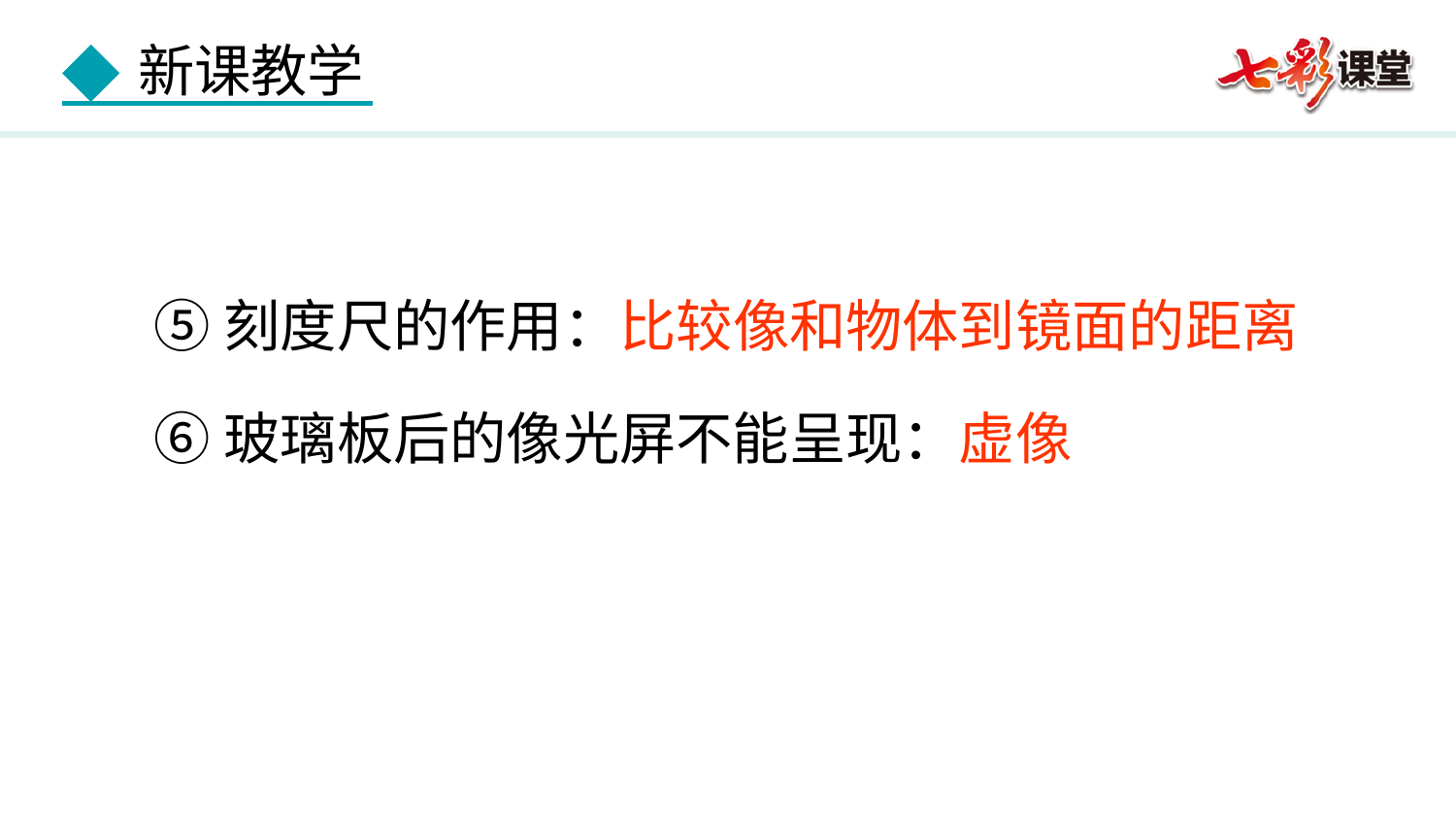

⑤刻度尺的作用：比较像和物体到镜面的距离
⑥玻璃板后的像光屏不能呈现：虚像